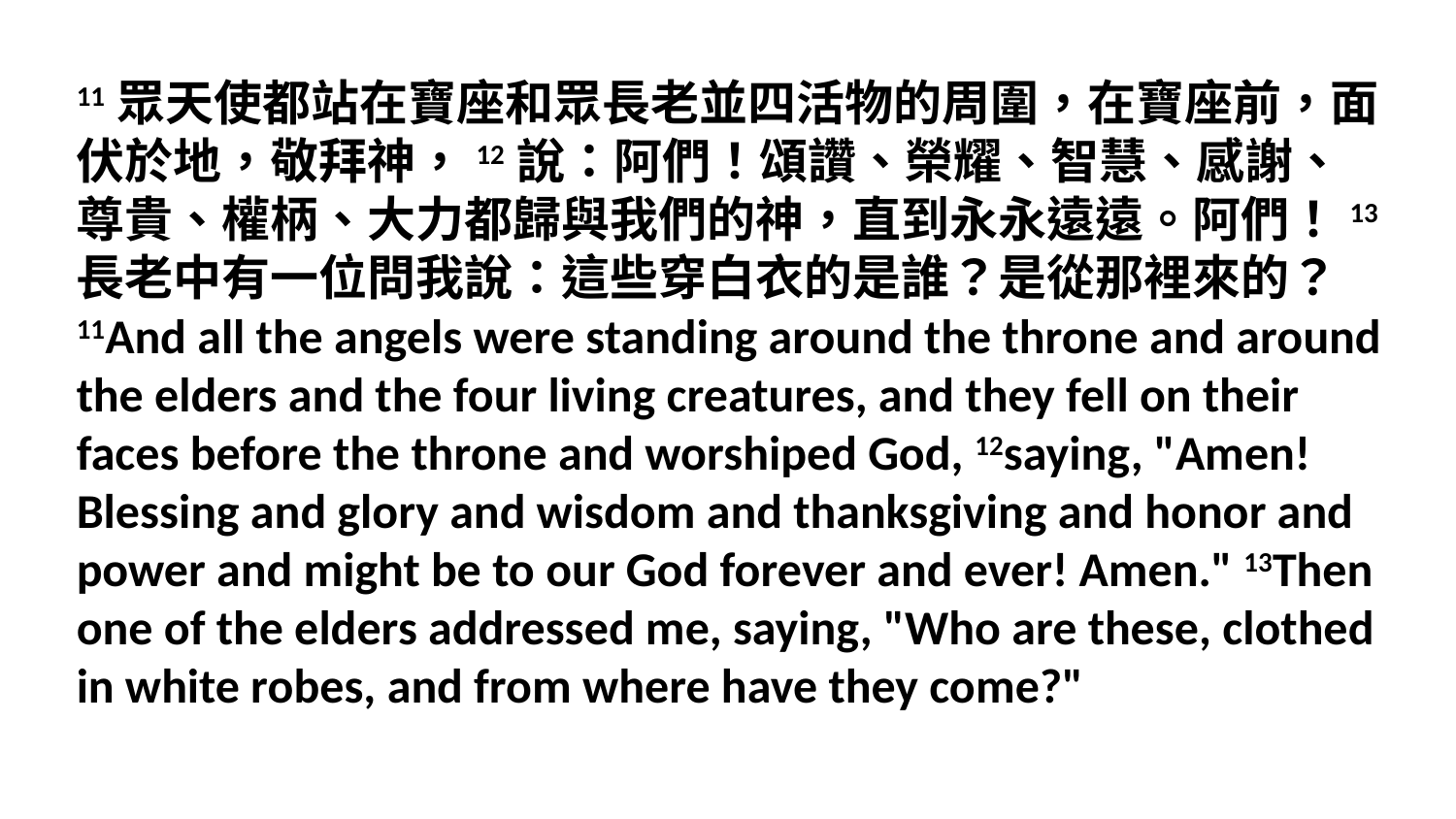

11眾天使都站在寶座和眾長老並四活物的周圍，在寶座前，面伏於地，敬拜神，12說：阿們！頌讚、榮耀、智慧、感謝、尊貴、權柄、大力都歸與我們的神，直到永永遠遠。阿們！13長老中有一位問我說：這些穿白衣的是誰？是從那裡來的？11And all the angels were standing around the throne and around the elders and the four living creatures, and they fell on their faces before the throne and worshiped God, 12saying, "Amen! Blessing and glory and wisdom and thanksgiving and honor and power and might be to our God forever and ever! Amen." 13Then one of the elders addressed me, saying, "Who are these, clothed in white robes, and from where have they come?"